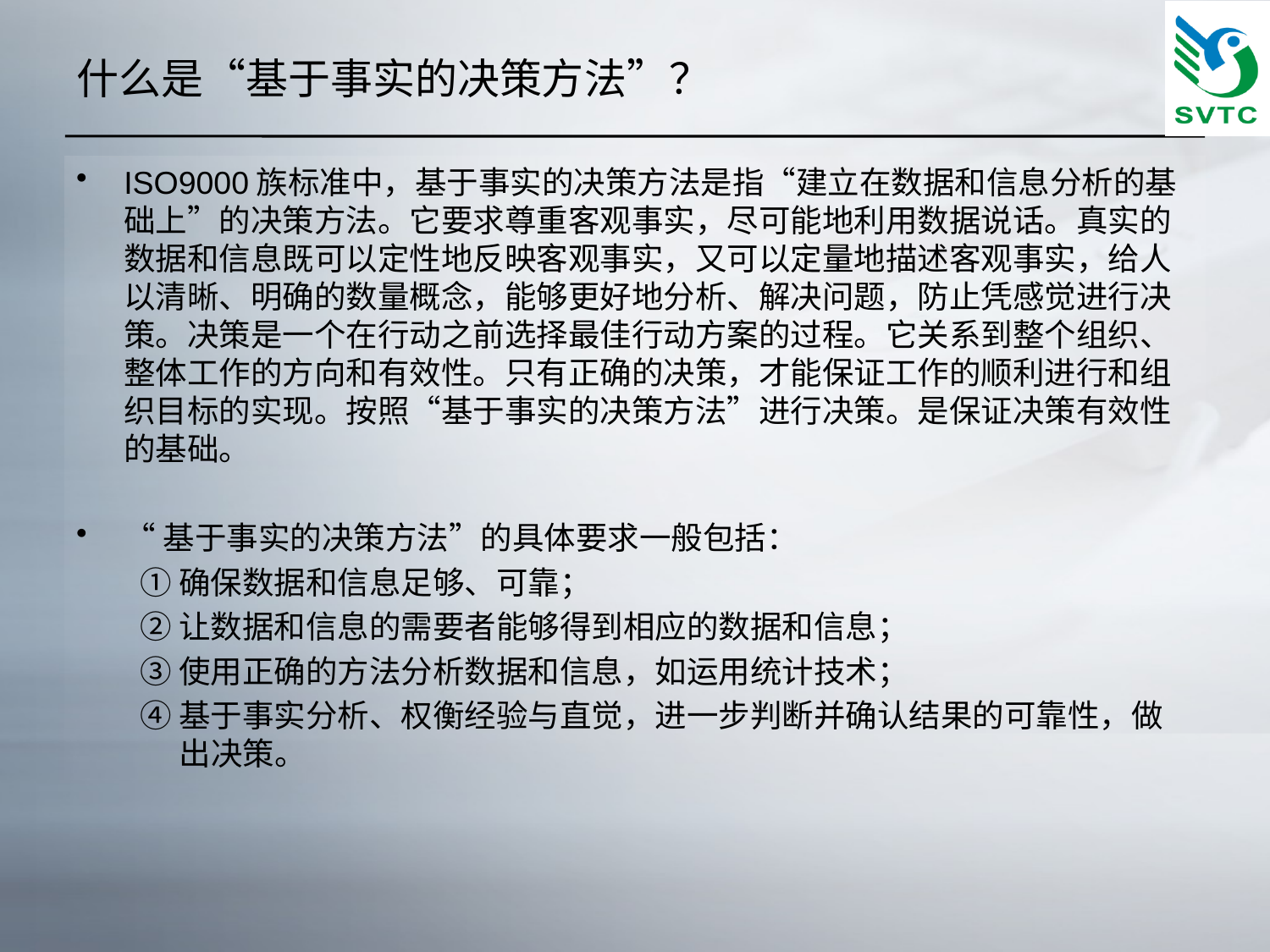

# 什么是“基于事实的决策方法”？
ISO9000族标准中，基于事实的决策方法是指“建立在数据和信息分析的基础上”的决策方法。它要求尊重客观事实，尽可能地利用数据说话。真实的数据和信息既可以定性地反映客观事实，又可以定量地描述客观事实，给人以清晰、明确的数量概念，能够更好地分析、解决问题，防止凭感觉进行决策。决策是一个在行动之前选择最佳行动方案的过程。它关系到整个组织、整体工作的方向和有效性。只有正确的决策，才能保证工作的顺利进行和组织目标的实现。按照“基于事实的决策方法”进行决策。是保证决策有效性的基础。

“基于事实的决策方法”的具体要求一般包括：
①确保数据和信息足够、可靠；
②让数据和信息的需要者能够得到相应的数据和信息；
③使用正确的方法分析数据和信息，如运用统计技术；
④基于事实分析、权衡经验与直觉，进一步判断并确认结果的可靠性，做出决策。